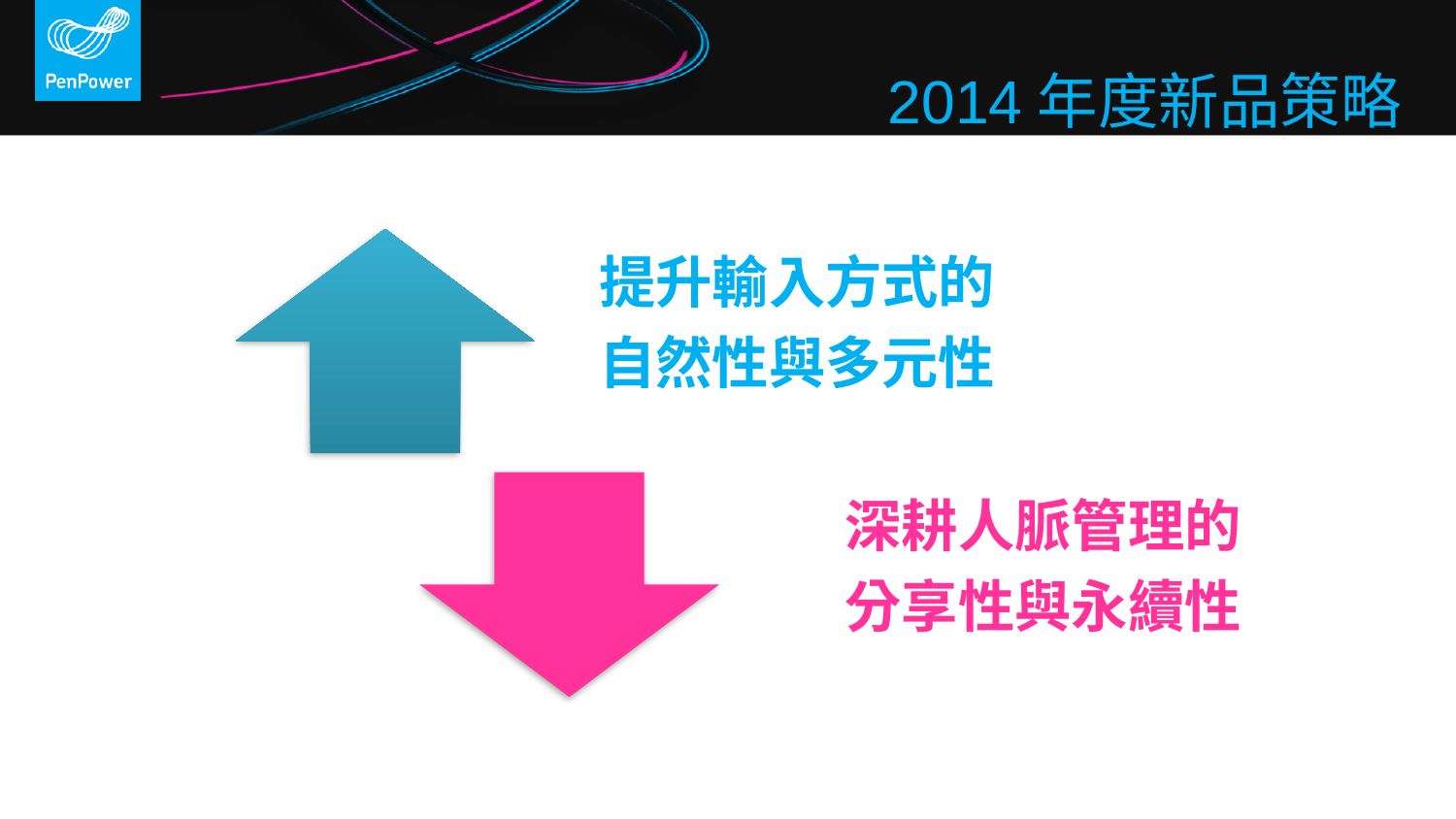

# 2014年度新品策略

提升輸入方式的
自然性與多元性

深耕人脈管理的
分享性與永續性